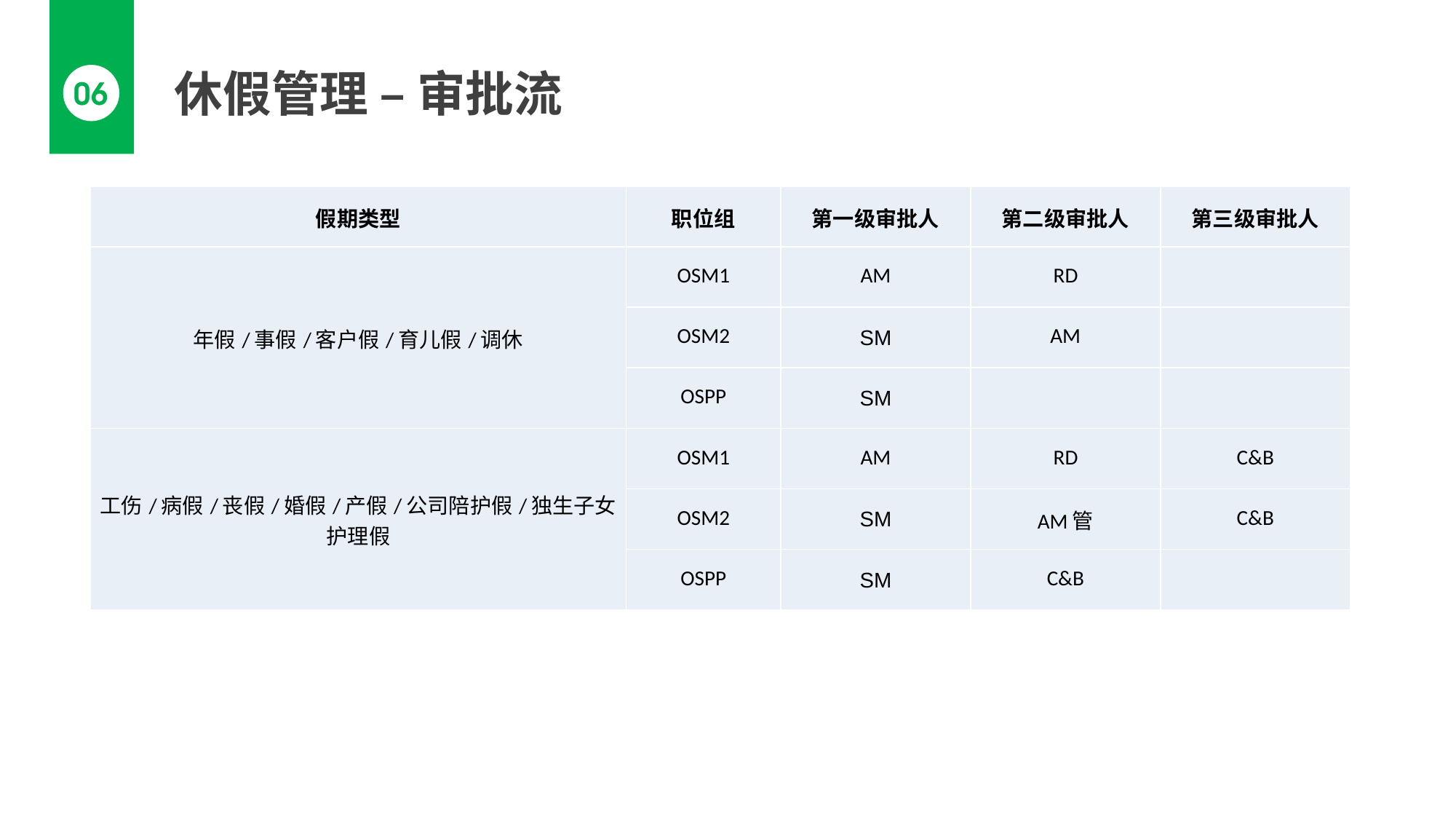

休假管理 – 审批流
06
| 假期类型 | 职位组 | 第一级审批人 | 第二级审批人 | 第三级审批人 |
| --- | --- | --- | --- | --- |
| 年假/事假/客户假/育儿假/调休 | OSM1 | AM | RD |  |
|  | OSM2 | SM | AM |  |
|  | OSPP | SM |  |  |
| 工伤/病假/丧假/婚假/产假/公司陪护假/独生子女护理假 | OSM1 | AM | RD | C&B |
|  | OSM2 | SM | AM管 | C&B |
|  | OSPP | SM | C&B |  |